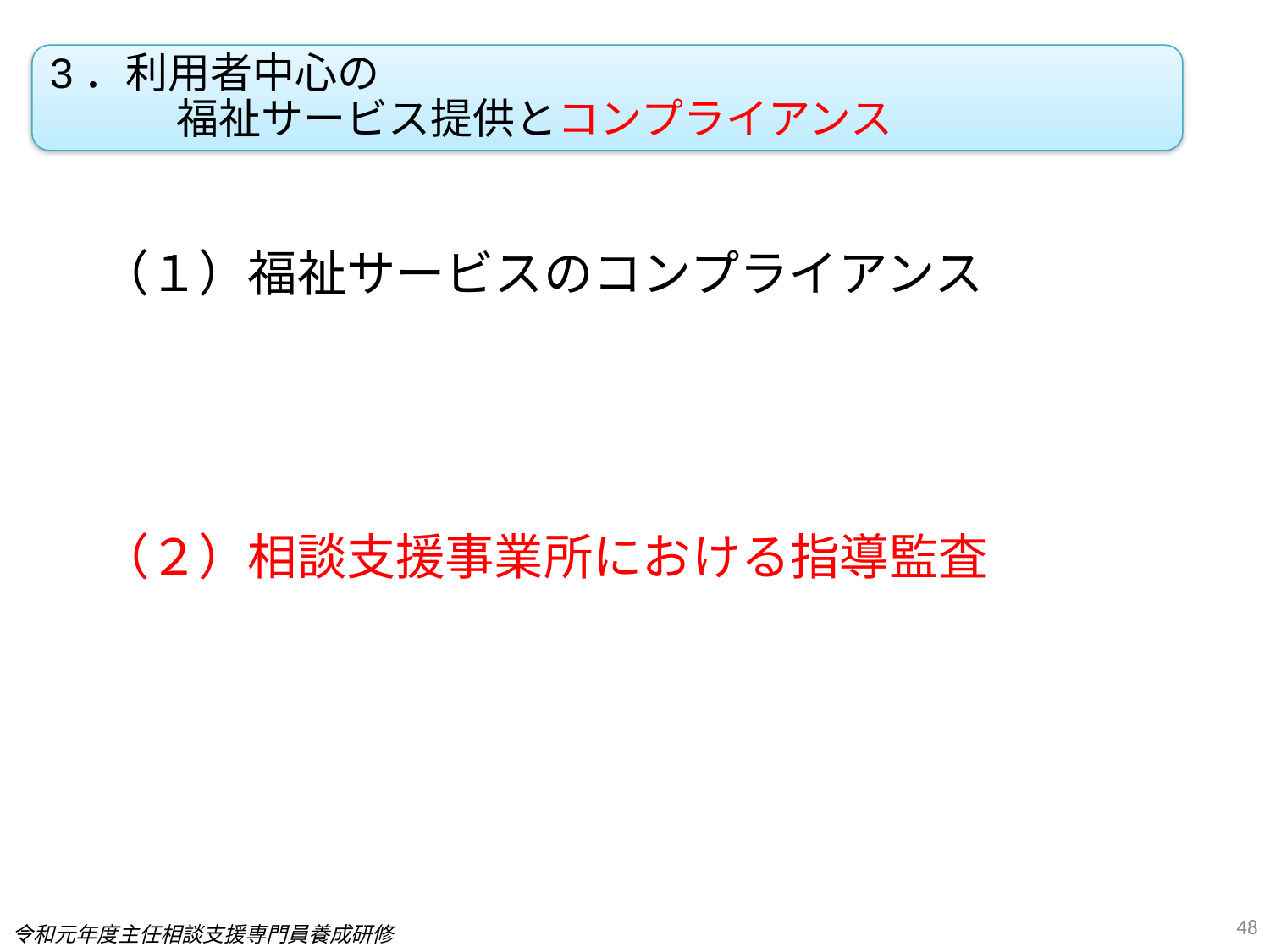

3．利用者中心の
　　　福祉サービス提供とコンプライアンス
（１）福祉サービスのコンプライアンス

（２）相談支援事業所における指導監査
48
令和元年度主任相談支援専門員養成研修